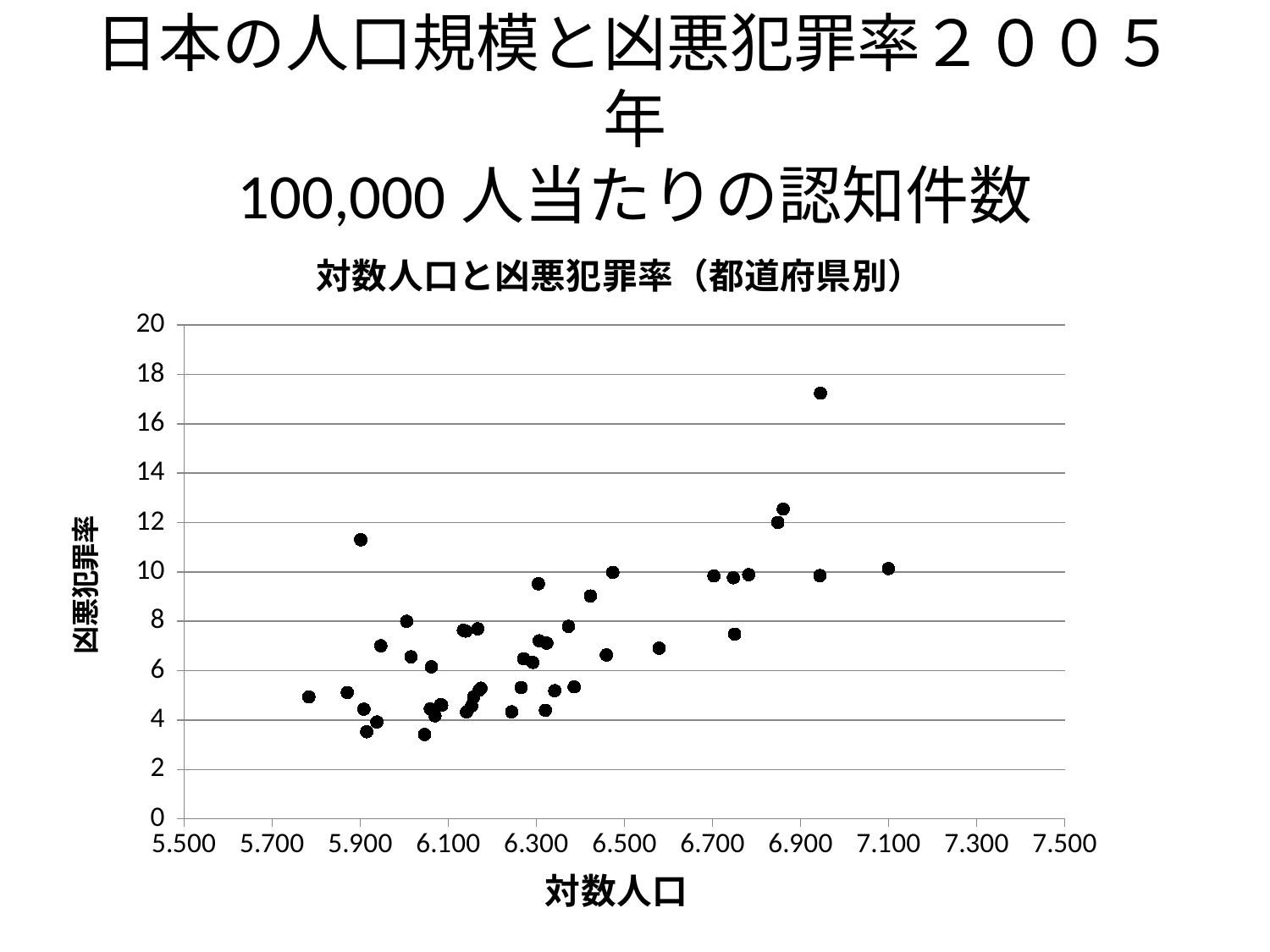

# 日本の人口規模と凶悪犯罪率２００５年 100,000人当たりの認知件数

### Chart: 対数人口と凶悪犯罪率（都道府県別）

| Category |  |
|---|---|